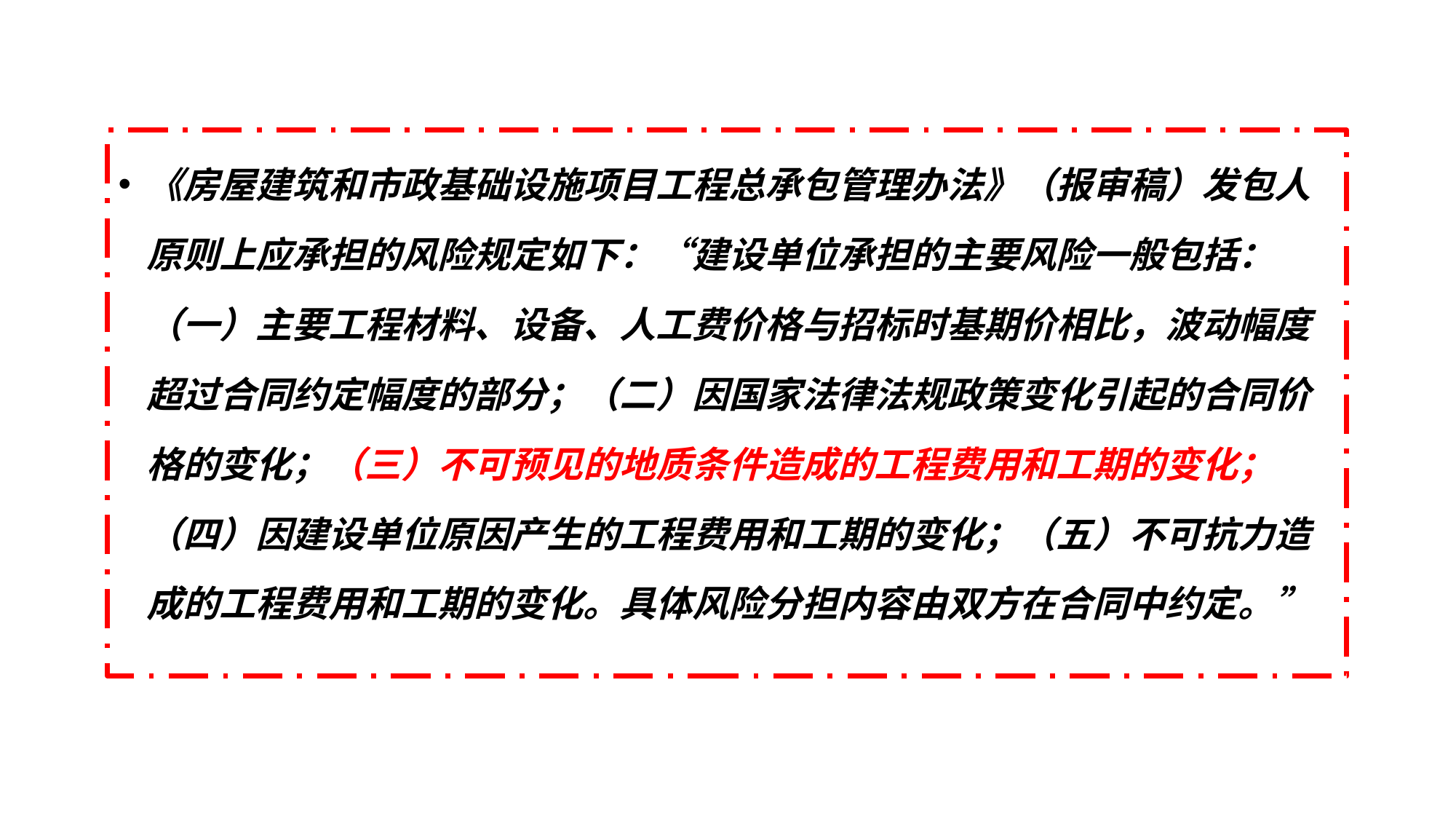

《房屋建筑和市政基础设施项目工程总承包管理办法》（报审稿）发包人原则上应承担的风险规定如下：“建设单位承担的主要风险一般包括：（一）主要工程材料、设备、人工费价格与招标时基期价相比，波动幅度超过合同约定幅度的部分；（二）因国家法律法规政策变化引起的合同价格的变化；（三）不可预见的地质条件造成的工程费用和工期的变化；（四）因建设单位原因产生的工程费用和工期的变化；（五）不可抗力造成的工程费用和工期的变化。具体风险分担内容由双方在合同中约定。”